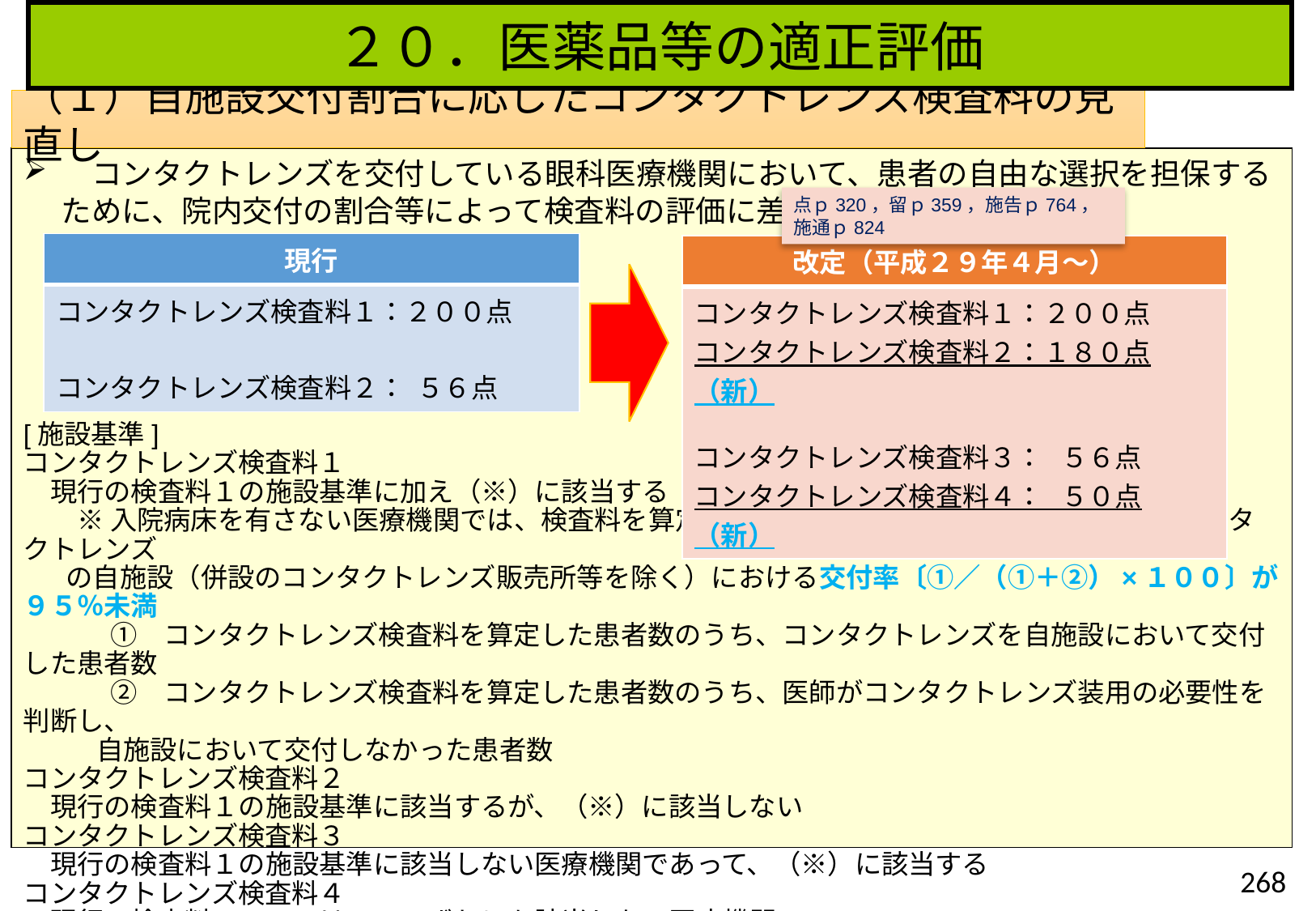

２０．医薬品等の適正評価
（１）自施設交付割合に応じたコンタクトレンズ検査料の見直し
　コンタクトレンズを交付している眼科医療機関において、患者の自由な選択を担保するために、院内交付の割合等によって検査料の評価に差を設ける

[施設基準]
コンタクトレンズ検査料１
　現行の検査料１の施設基準に加え（※）に該当する
　　※ 入院病床を有さない医療機関では、検査料を算定した患者数が年間10,000人未満、又はコンタクトレンズ
      の自施設（併設のコンタクトレンズ販売所等を除く）における交付率〔①／（①＋②）×１００〕が９５％未満
　　　 ①　コンタクトレンズ検査料を算定した患者数のうち、コンタクトレンズを自施設において交付した患者数
　　　 ②　コンタクトレンズ検査料を算定した患者数のうち、医師がコンタクトレンズ装用の必要性を判断し、
           自施設において交付しなかった患者数
コンタクトレンズ検査料２
　現行の検査料１の施設基準に該当するが、（※）に該当しない
コンタクトレンズ検査料３
　現行の検査料１の施設基準に該当しない医療機関であって、（※）に該当する
コンタクトレンズ検査料４
　現行の検査料１、２又は３のいずれにも該当しない医療機関

点ｐ320，留ｐ359，施告ｐ764，施通ｐ824
| 現行 |
| --- |
| コンタクトレンズ検査料１：２００点 コンタクトレンズ検査料２： ５６点 |
| 改定（平成２９年４月～） |
| --- |
| コンタクトレンズ検査料１：２００点 コンタクトレンズ検査料２：１８０点（新） コンタクトレンズ検査料３： ５６点 コンタクトレンズ検査料４： ５０点（新） |

268